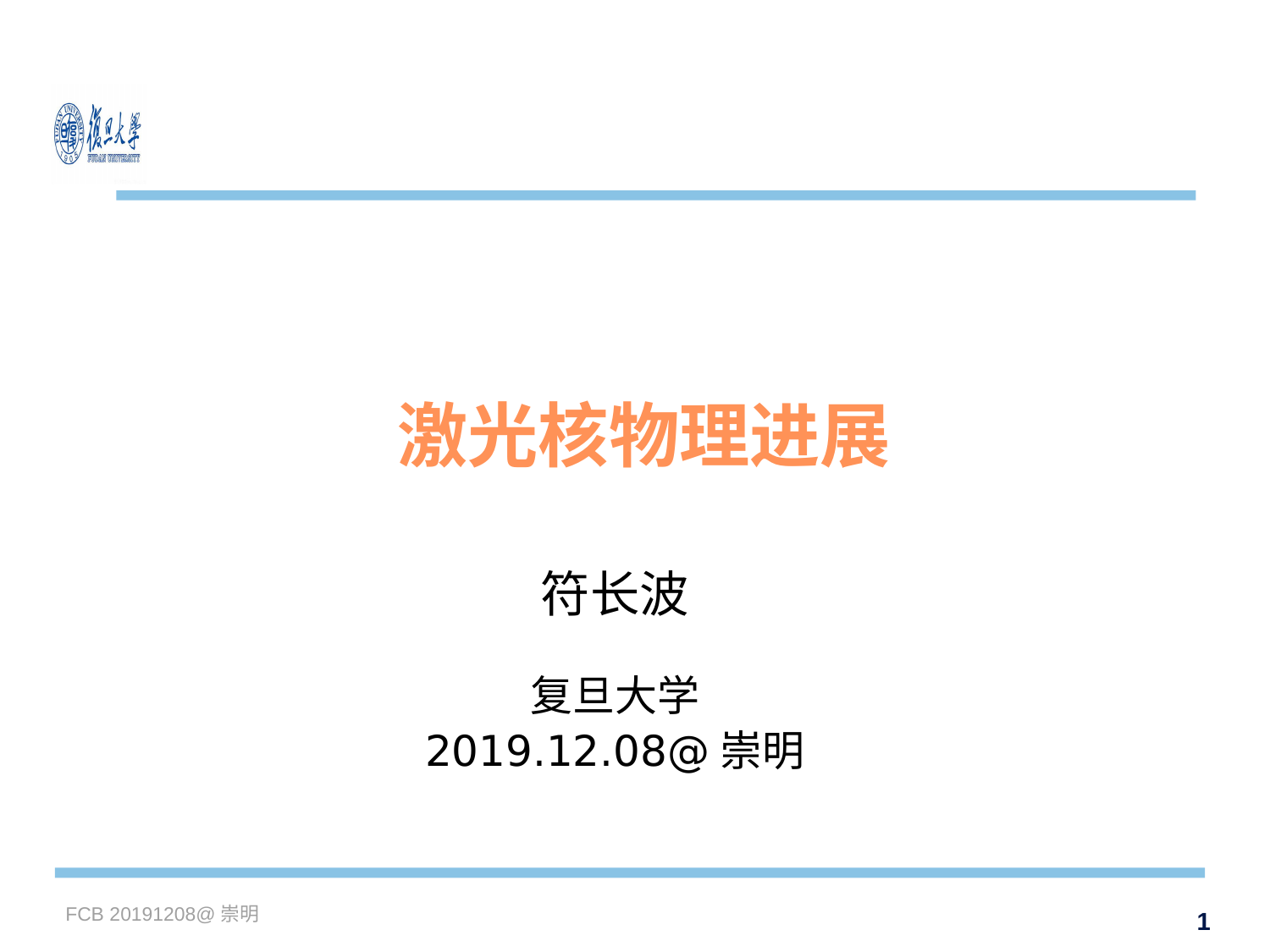

# 激光核物理进展
符长波

复旦大学
2019.12.08@崇明
1
FCB 20191208@崇明